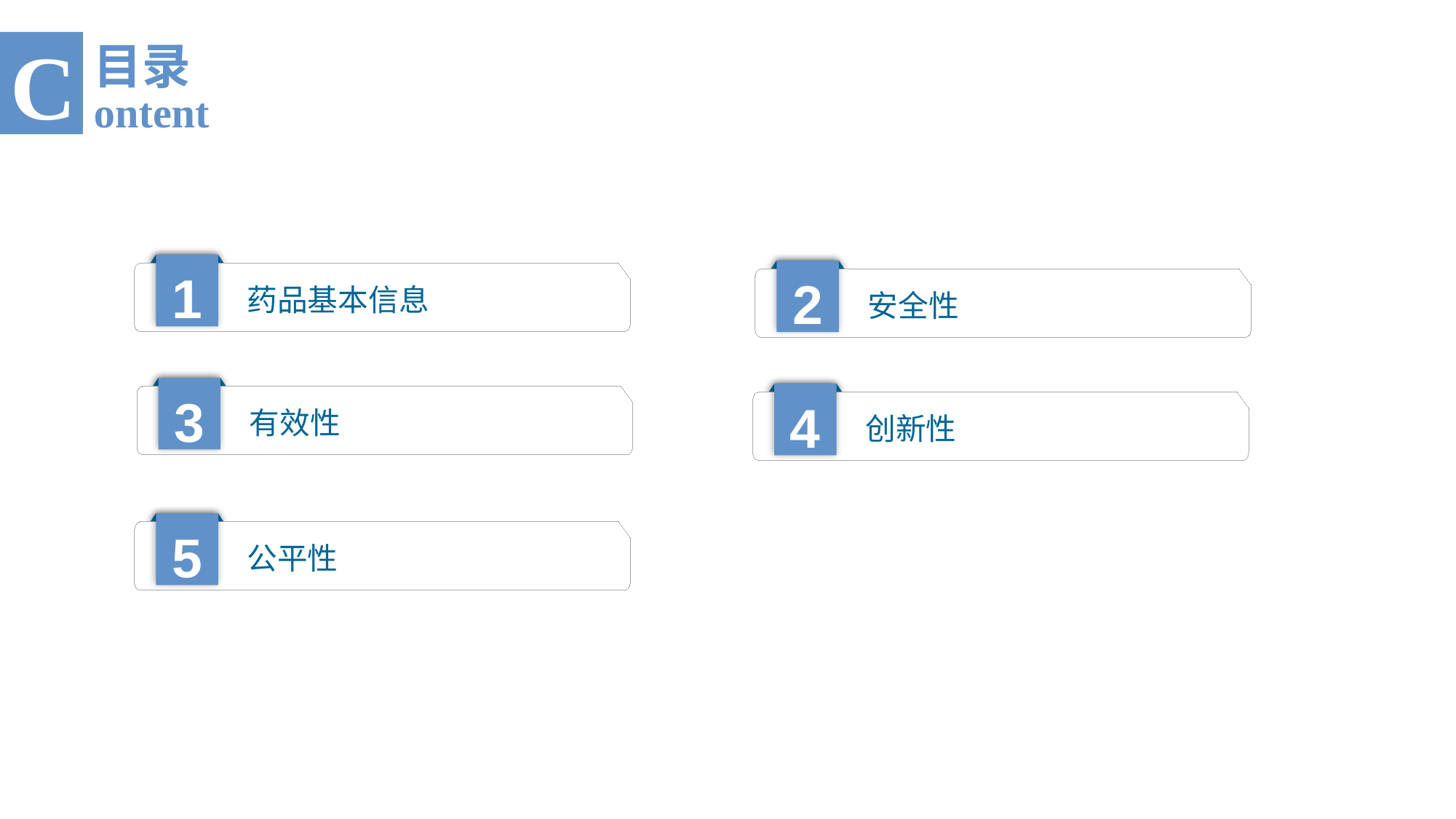

目录
C
ontent

1

药品基本信息

2

安全性

3

有效性

4

创新性

5

公平性